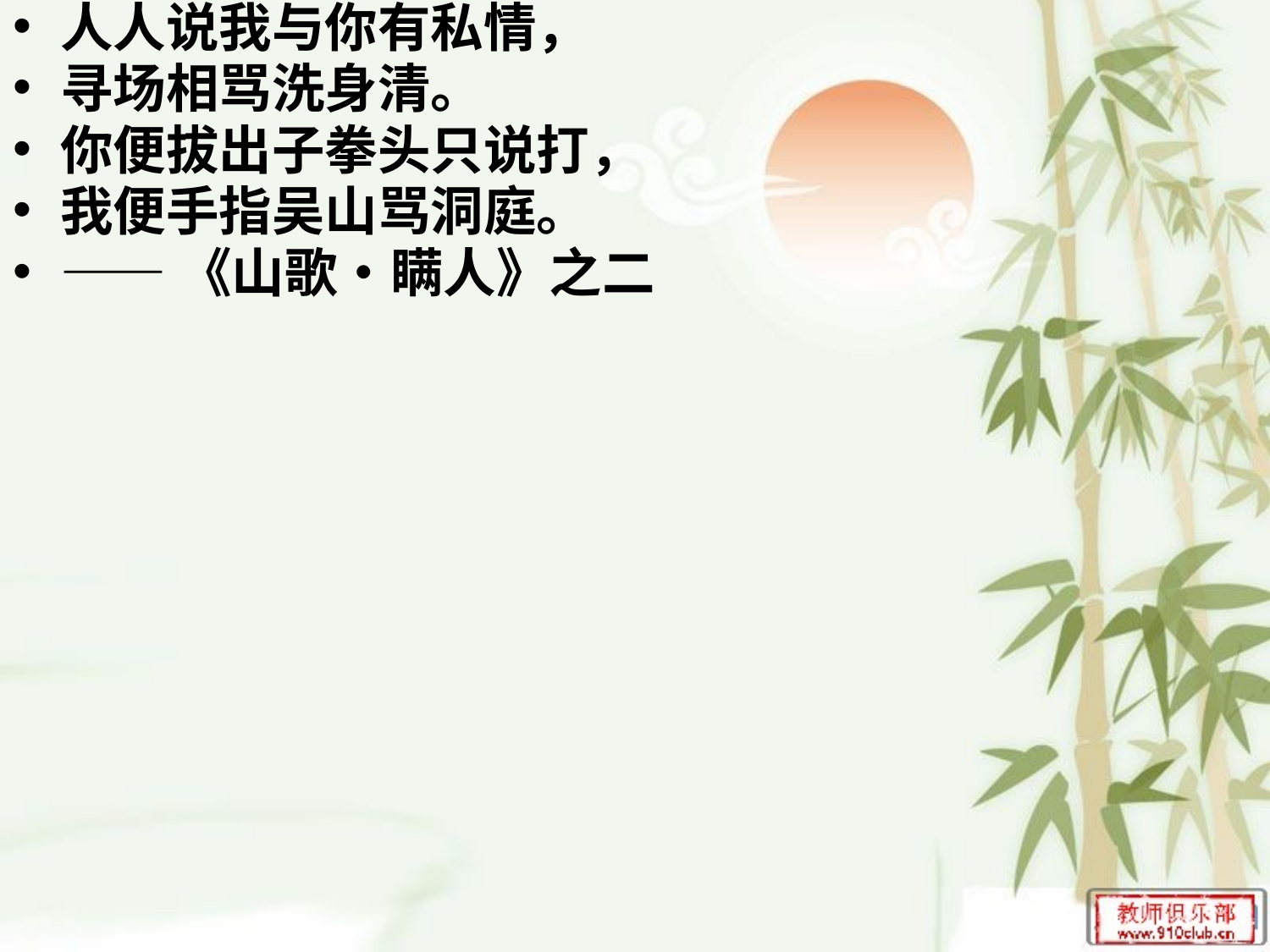

人人说我与你有私情，
寻场相骂洗身清。
你便拔出子拳头只说打，
我便手指吴山骂洞庭。
——《山歌•瞒人》之二